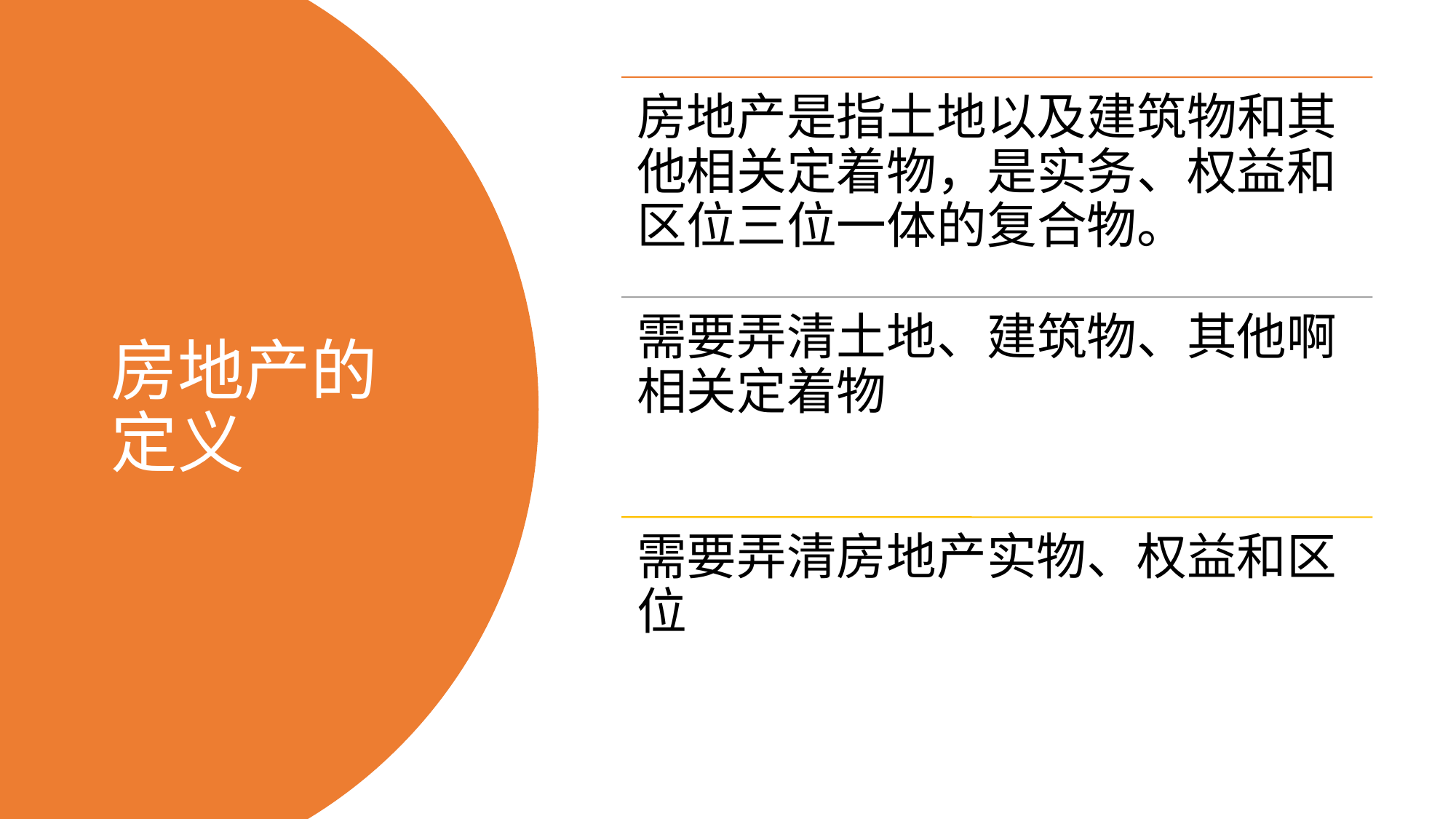

房地产是指土地以及建筑物和其他相关定着物，是实务、权益和区位三位一体的复合物。
需要弄清土地、建筑物、其他啊相关定着物
需要弄清房地产实物、权益和区位
# 房地产的定义